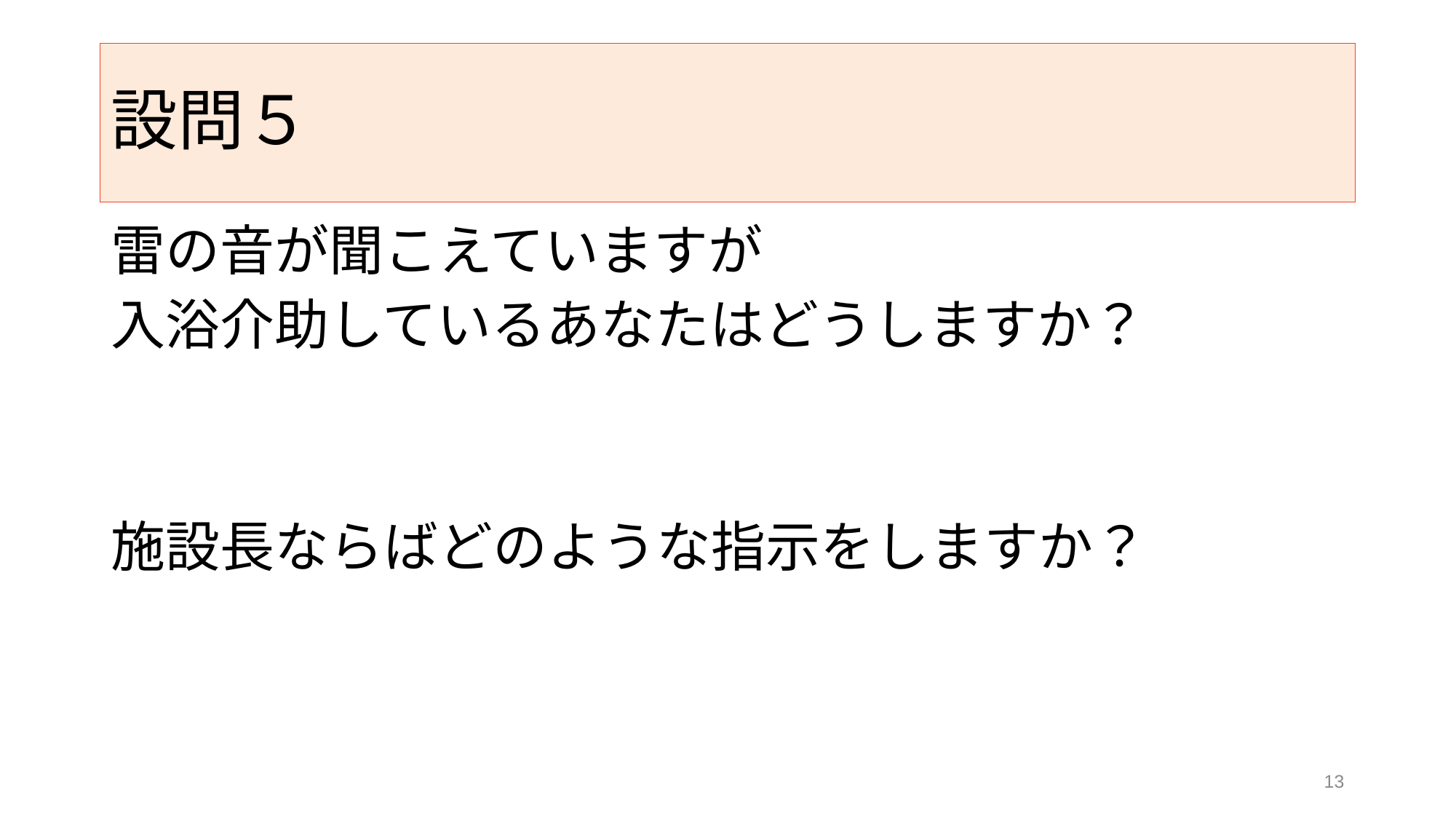

# 設問５
雷の音が聞こえていますが
入浴介助しているあなたはどうしますか？

施設長ならばどのような指示をしますか？
13